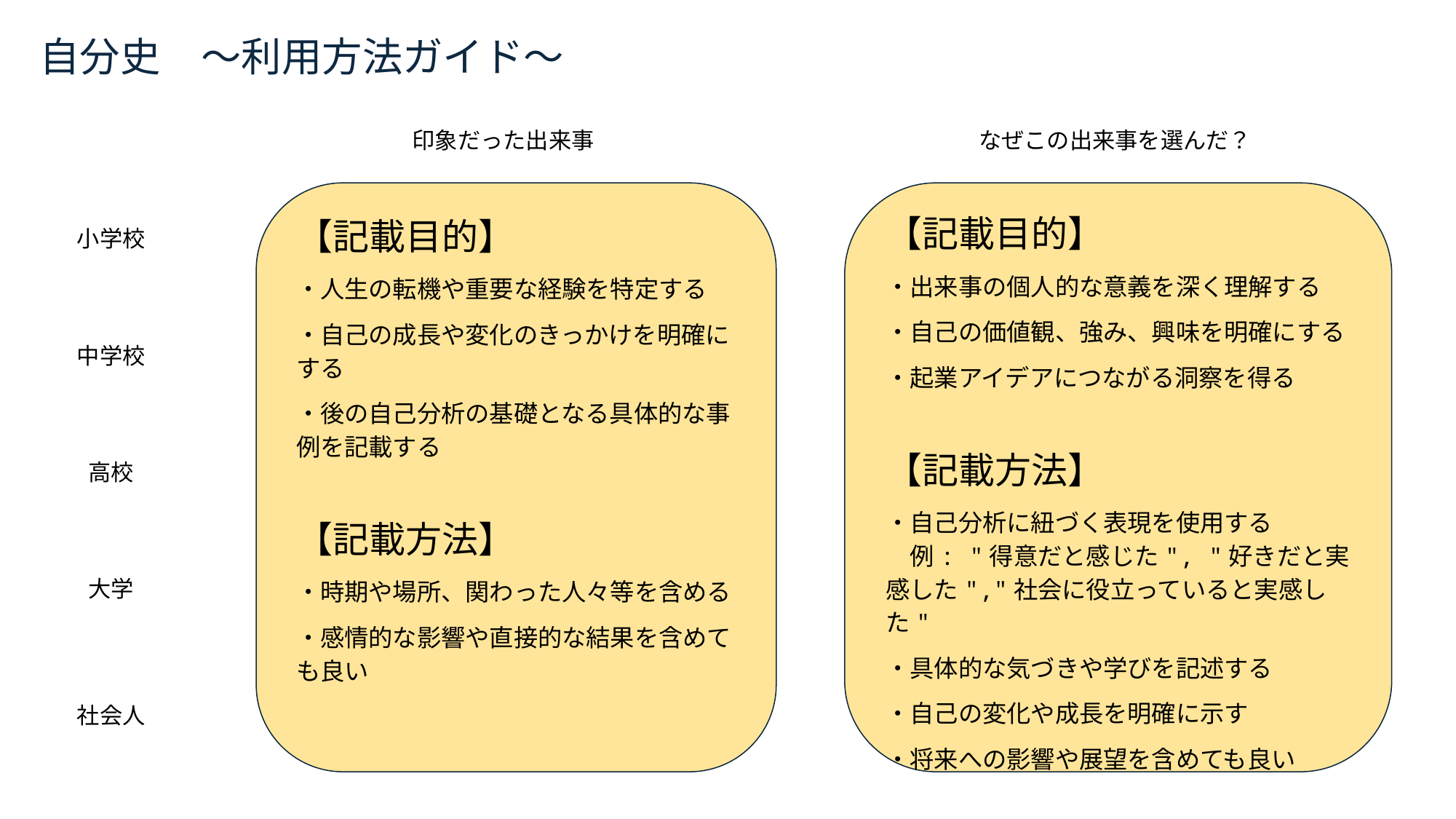

自分史　～利用方法ガイド～
|  | 印象だった出来事 | なぜこの出来事を選んだ？ |
| --- | --- | --- |
| 小学校 |  |  |
| 中学校 |  |  |
| 高校 |  |  |
| 大学 |  |  |
| 社会人 |  |  |

【記載目的】
・人生の転機や重要な経験を特定する
・自己の成長や変化のきっかけを明確にする
・後の自己分析の基礎となる具体的な事例を記載する

【記載方法】
・時期や場所、関わった人々等を含める
・感情的な影響や直接的な結果を含めても良い

【記載目的】
・出来事の個人的な意義を深く理解する
・自己の価値観、強み、興味を明確にする
・起業アイデアにつながる洞察を得る

【記載方法】
・自己分析に紐づく表現を使用する
　例: "得意だと感じた", "好きだと実感した","社会に役立っていると実感した"
・具体的な気づきや学びを記述する
・自己の変化や成長を明確に示す
・将来への影響や展望を含めても良い